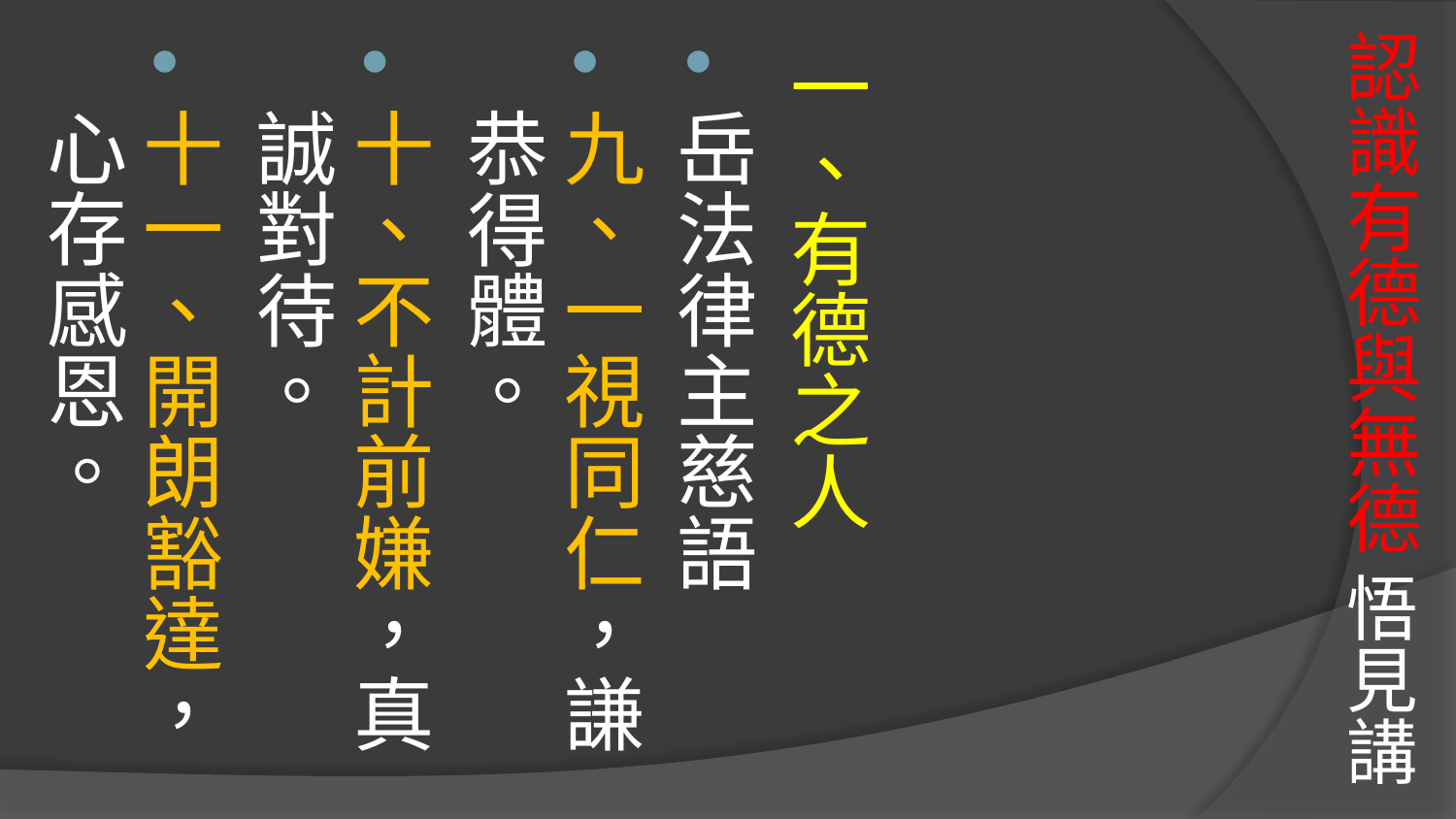

# 認識有德與無德 悟見講
一、有德之人
岳法律主慈語
九、一視同仁，謙恭得體。
十、不計前嫌，真誠對待。
十一、開朗豁達，心存感恩。